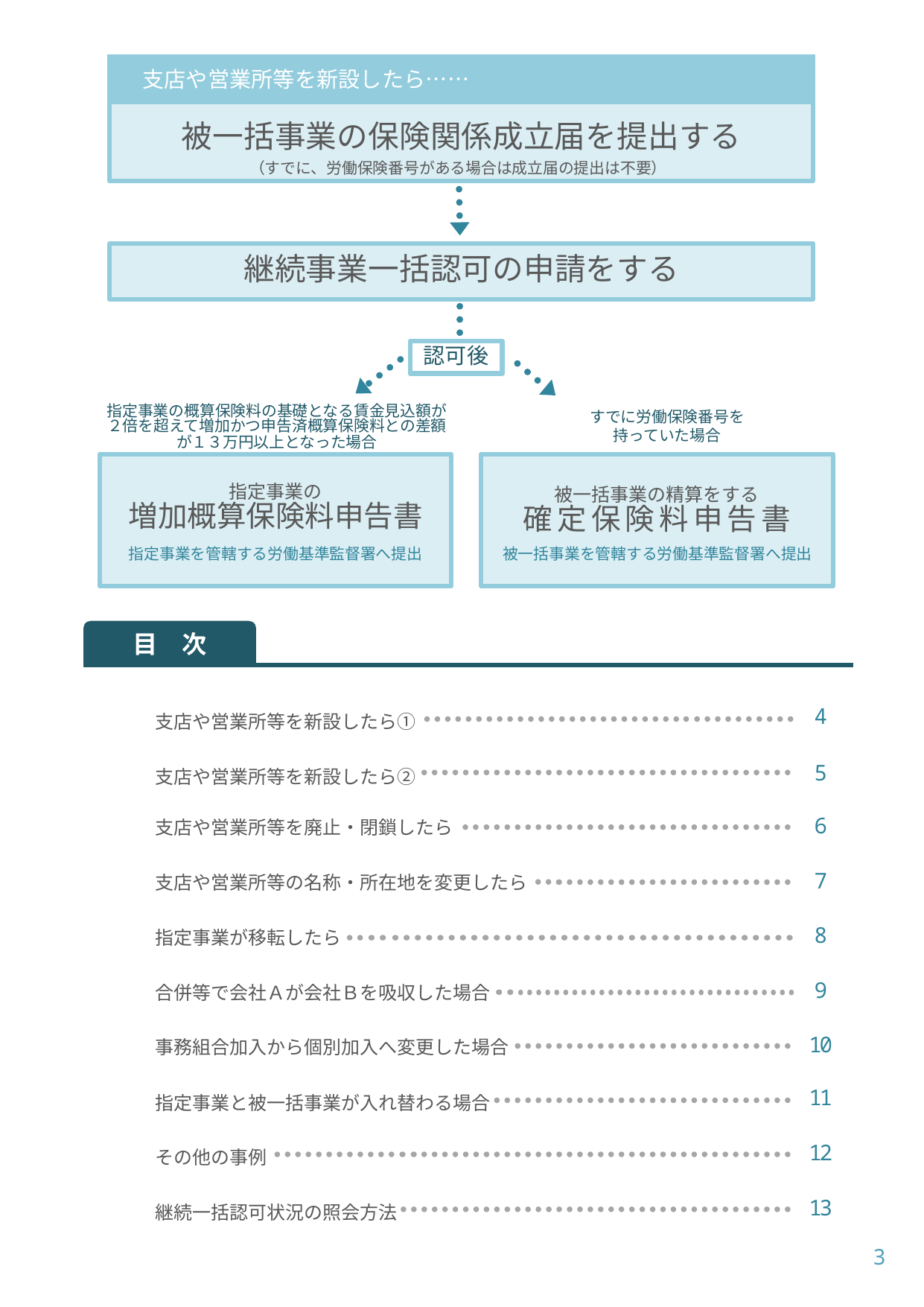

支店や営業所等を新設したら……
被一括事業の保険関係成立届を提出する
（すでに、労働保険番号がある場合は成立届の提出は不要）
継続事業一括認可の申請をする
認可後
指定事業の概算保険料の基礎となる賃金見込額が２倍を超えて増加かつ申告済概算保険料との差額が１３万円以上となった場合
すでに労働保険番号を
持っていた場合

指定事業の
増加概算保険料申告書
被一括事業の精算をする
確定保険料申告書
指定事業を管轄する労働基準監督署へ提出
被一括事業を管轄する労働基準監督署へ提出
目　次
支店や営業所等を新設したら①
4

支店や営業所等を新設したら②
5

6
支店や営業所等を廃止・閉鎖したら

支店や営業所等の名称・所在地を変更したら
7

8
指定事業が移転したら

合併等で会社Ａが会社Ｂを吸収した場合
9

10
事務組合加入から個別加入へ変更した場合

11
指定事業と被一括事業が入れ替わる場合

12
その他の事例

13
継続一括認可状況の照会方法

3